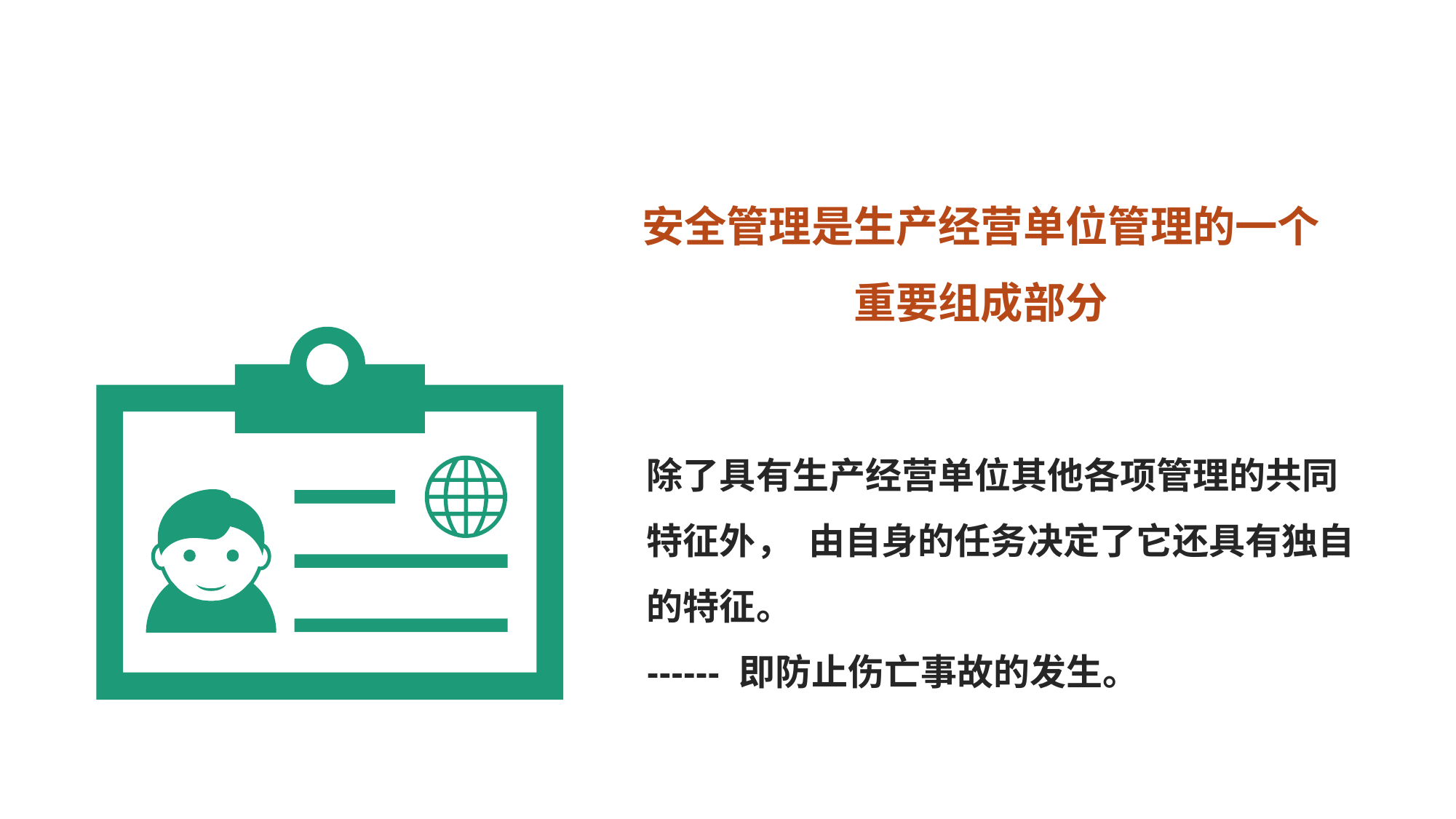

安全管理是生产经营单位管理的一个重要组成部分

除了具有生产经营单位其他各项管理的共同特征外，  由自身的任务决定了它还具有独自的特征。
------ 即防止伤亡事故的发生。